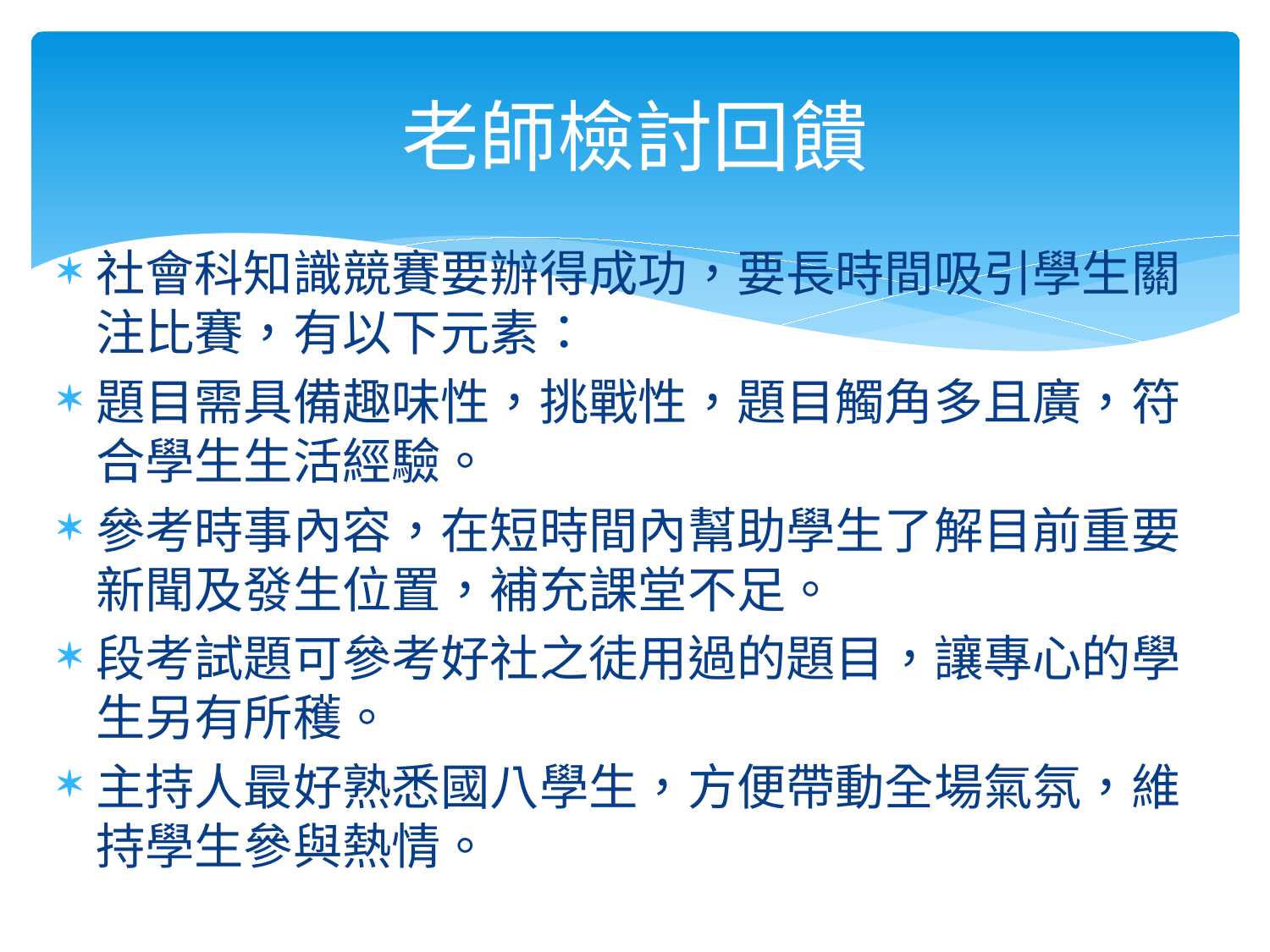

# 老師檢討回饋
社會科知識競賽要辦得成功，要長時間吸引學生關注比賽，有以下元素：
題目需具備趣味性，挑戰性，題目觸角多且廣，符合學生生活經驗。
參考時事內容，在短時間內幫助學生了解目前重要新聞及發生位置，補充課堂不足。
段考試題可參考好社之徒用過的題目，讓專心的學生另有所穫。
主持人最好熟悉國八學生，方便帶動全場氣氛，維持學生參與熱情。